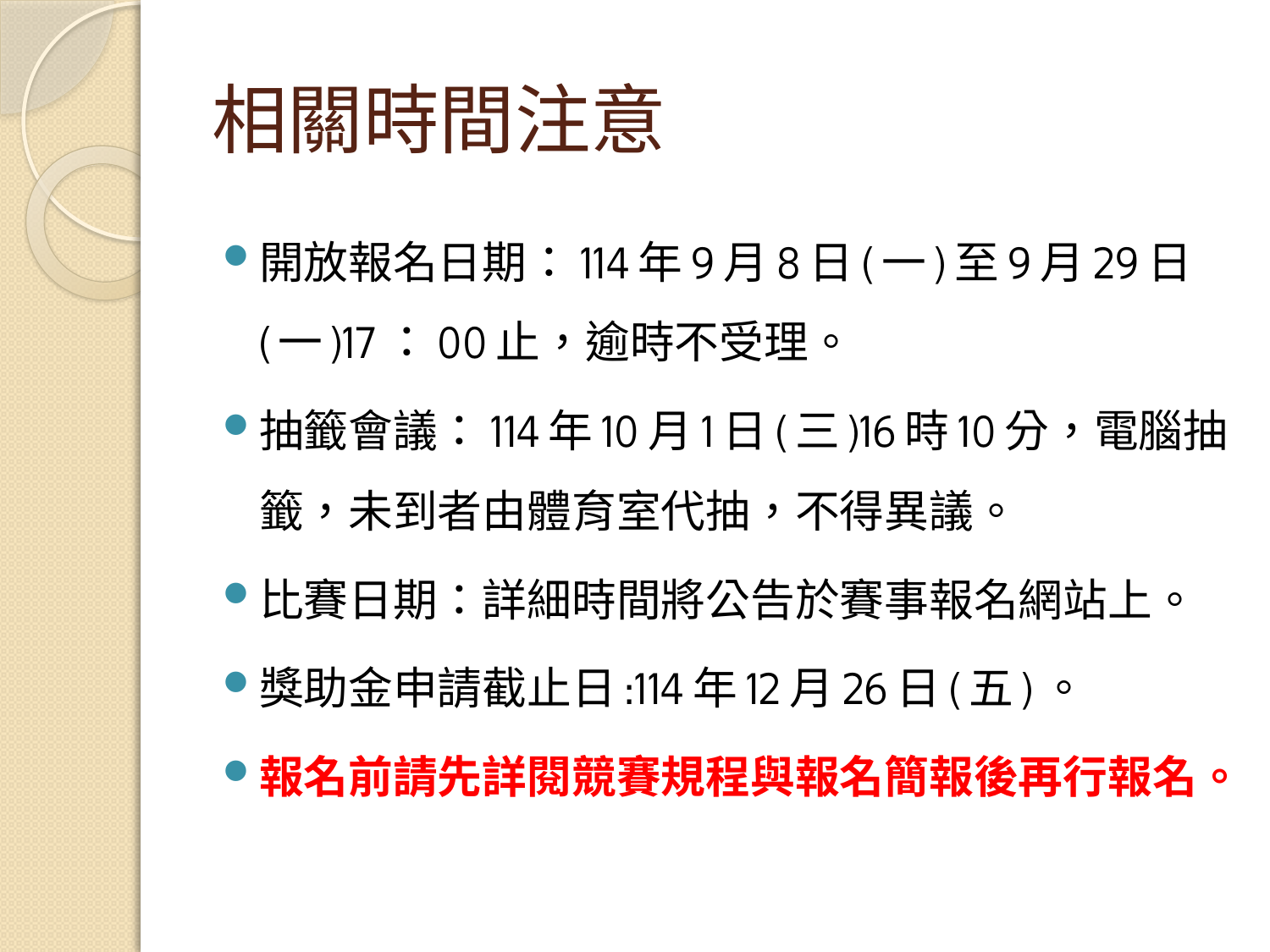

# 相關時間注意
開放報名日期：114年9月8日(一)至9月29日 (一)17：00止，逾時不受理。
抽籤會議：114年10月1日(三)16時10分，電腦抽籤，未到者由體育室代抽，不得異議。
比賽日期：詳細時間將公告於賽事報名網站上。
獎助金申請截止日:114年12月26日(五)。
報名前請先詳閱競賽規程與報名簡報後再行報名。